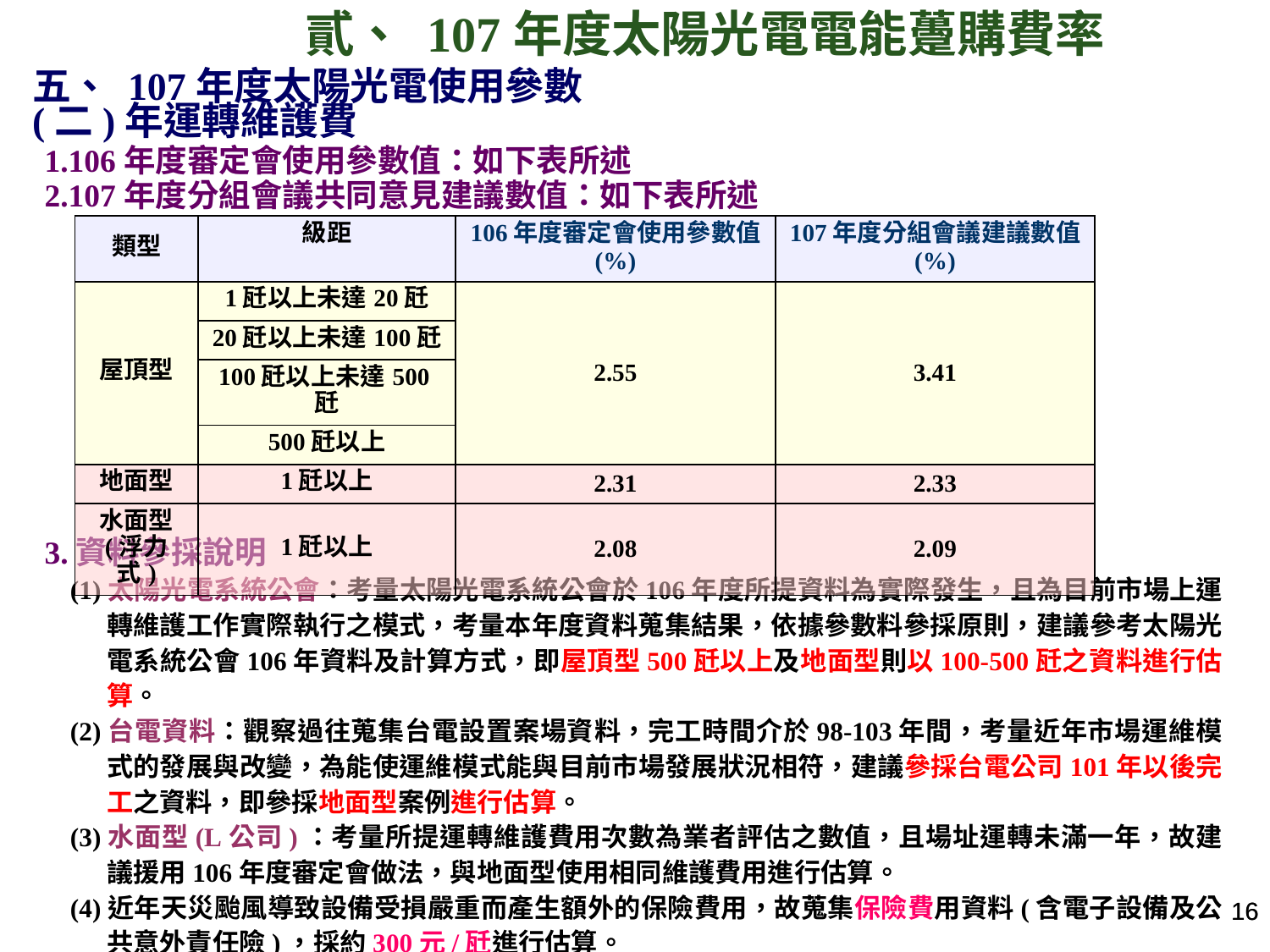

貳、 107年度太陽光電電能躉購費率
五、 107年度太陽光電使用參數
(二)年運轉維護費
1.106年度審定會使用參數值：如下表所述
2.107年度分組會議共同意見建議數值：如下表所述

3.資料參採說明
(1)太陽光電系統公會：考量太陽光電系統公會於106年度所提資料為實際發生，且為目前市場上運轉維護工作實際執行之模式，考量本年度資料蒐集結果，依據參數料參採原則，建議參考太陽光電系統公會106年資料及計算方式，即屋頂型500瓩以上及地面型則以100-500瓩之資料進行估算。
(2)台電資料：觀察過往蒐集台電設置案場資料，完工時間介於98-103年間，考量近年市場運維模式的發展與改變，為能使運維模式能與目前市場發展狀況相符，建議參採台電公司101年以後完工之資料，即參採地面型案例進行估算。
(3)水面型(L公司)：考量所提運轉維護費用次數為業者評估之數值，且場址運轉未滿一年，故建議援用106年度審定會做法，與地面型使用相同維護費用進行估算。
(4)近年天災颱風導致設備受損嚴重而產生額外的保險費用，故蒐集保險費用資料(含電子設備及公共意外責任險)，採約300元/瓩進行估算。
| 類型 | 級距 | 106年度審定會使用參數值 (%) | 107年度分組會議建議數值 (%) |
| --- | --- | --- | --- |
| 屋頂型 | 1瓩以上未達20瓩 | 2.55 | 3.41 |
|  | 20瓩以上未達100瓩 |  |  |
|  | 100瓩以上未達500瓩 |  |  |
|  | 500瓩以上 |  |  |
| 地面型 | 1瓩以上 | 2.31 | 2.33 |
| 水面型 (浮力式) | 1瓩以上 | 2.08 | 2.09 |
16
16